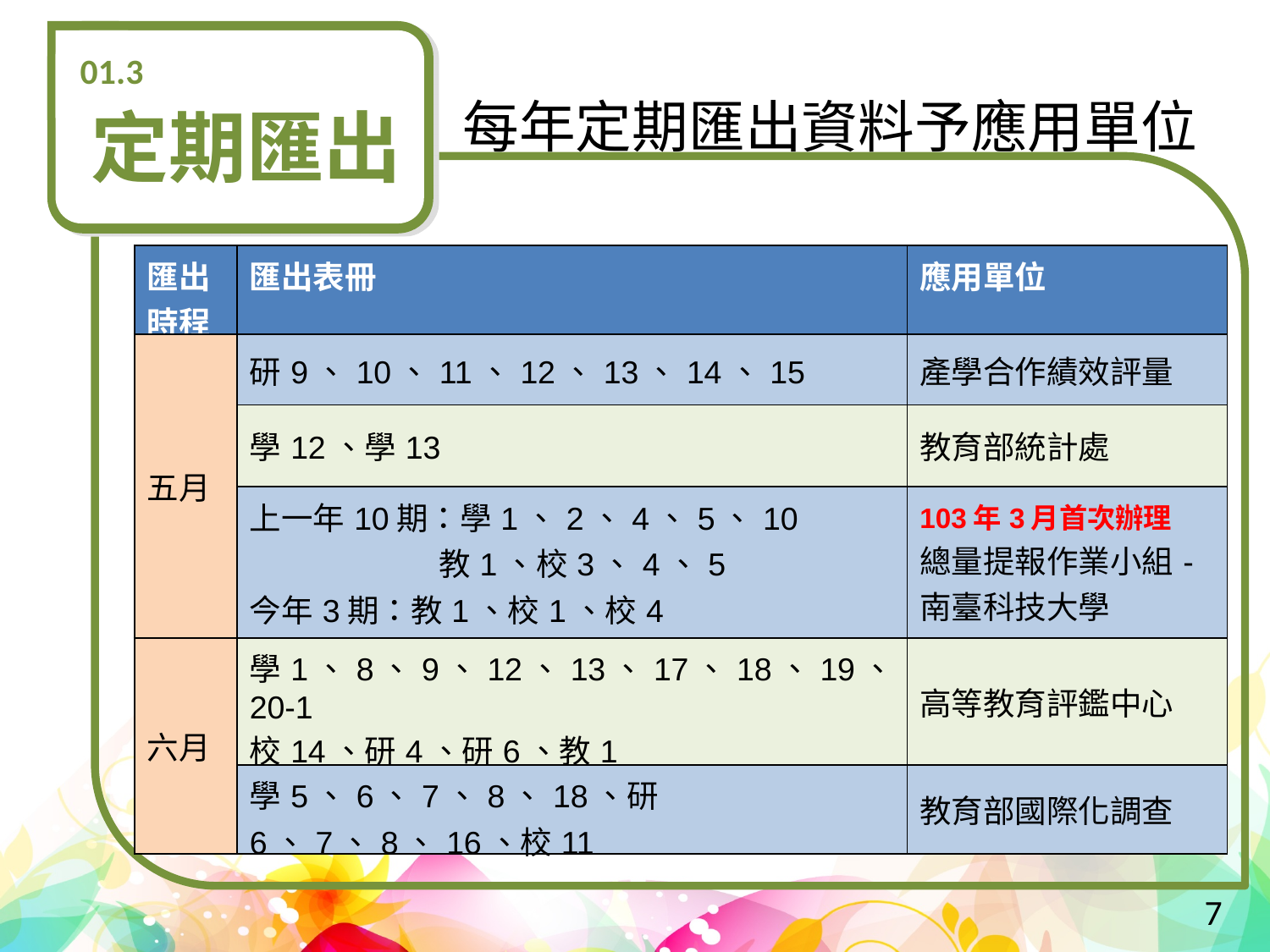

01.3
# 每年定期匯出資料予應用單位
定期匯出

| 匯出時程 | 匯出表冊 | 應用單位 |
| --- | --- | --- |
| 五月 | 研9、10、11、12、13、14、15 | 產學合作績效評量 |
|  | 學12、學13 | 教育部統計處 |
|  | 上一年10期：學1、2、4、5、10 教1、校3、4、5 今年3期：教1、校1、校4 | 103年3月首次辦理 總量提報作業小組- 南臺科技大學 |
| 六月 | 學1、8、9、12、13、17、18、19、20-1 校14、研4、研6、教1 | 高等教育評鑑中心 |
|  | 學5、6、7、8、18、研6、7、8、16、校11 | 教育部國際化調查 |
7